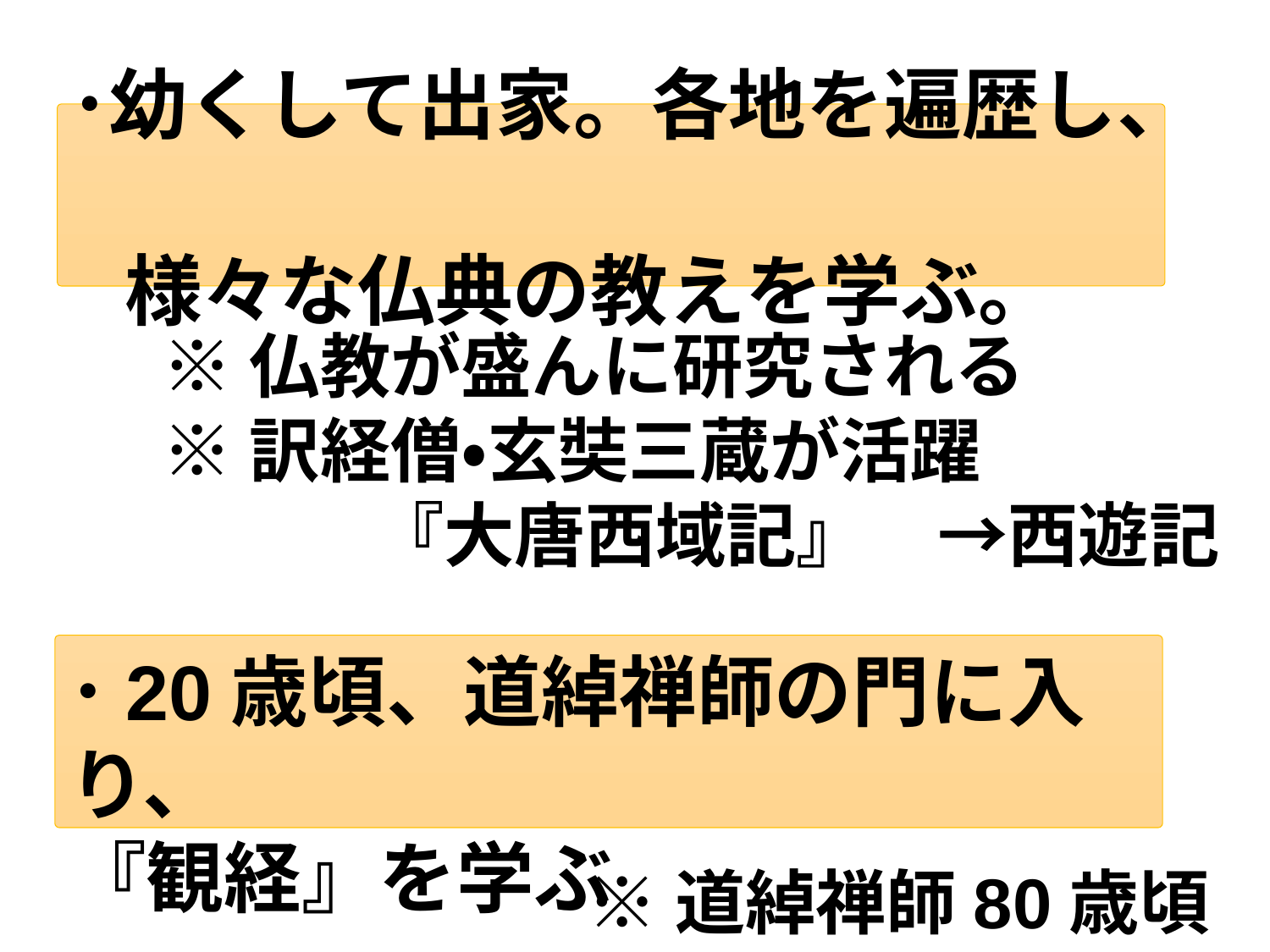

･幼くして出家。各地を遍歴し、
  様々な仏典の教えを学ぶ。
※仏教が盛んに研究される
※訳経僧・玄奘三蔵が活躍
　　　『大唐西域記』　→西遊記
･20歳頃、道綽禅師の門に入り、
『観経』を学ぶ
※道綽禅師80歳頃